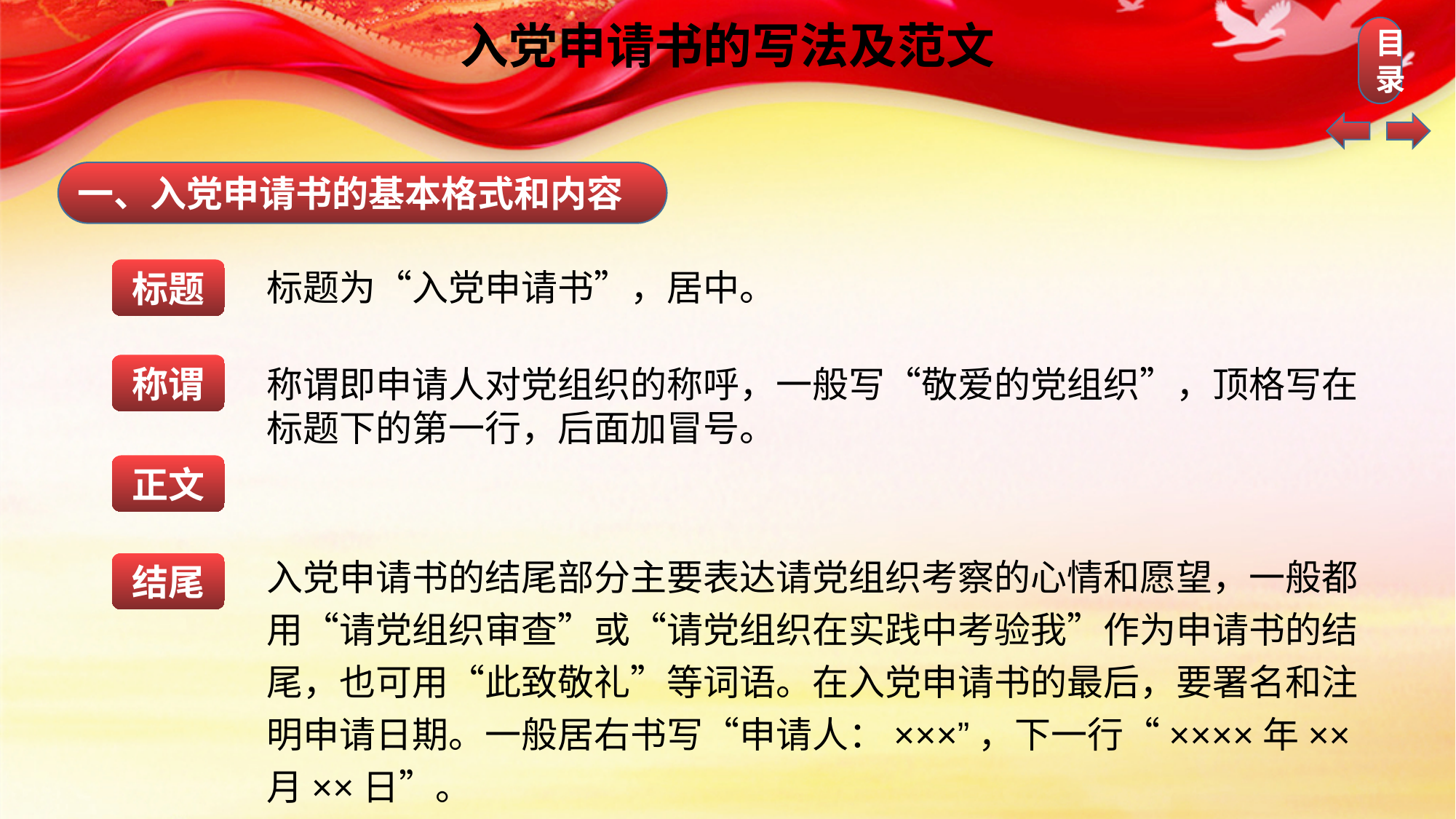

入党申请书的写法及范文
一、入党申请书的基本格式和内容
标题
标题为“入党申请书”，居中。
称谓
称谓即申请人对党组织的称呼，一般写“敬爱的党组织”，顶格写在标题下的第一行，后面加冒号。
正文

入党申请书的结尾部分主要表达请党组织考察的心情和愿望，一般都用“请党组织审查”或“请党组织在实践中考验我”作为申请书的结尾，也可用“此致敬礼”等词语。在入党申请书的最后，要署名和注明申请日期。一般居右书写“申请人：×××”，下一行“××××年××月××日”。
结尾